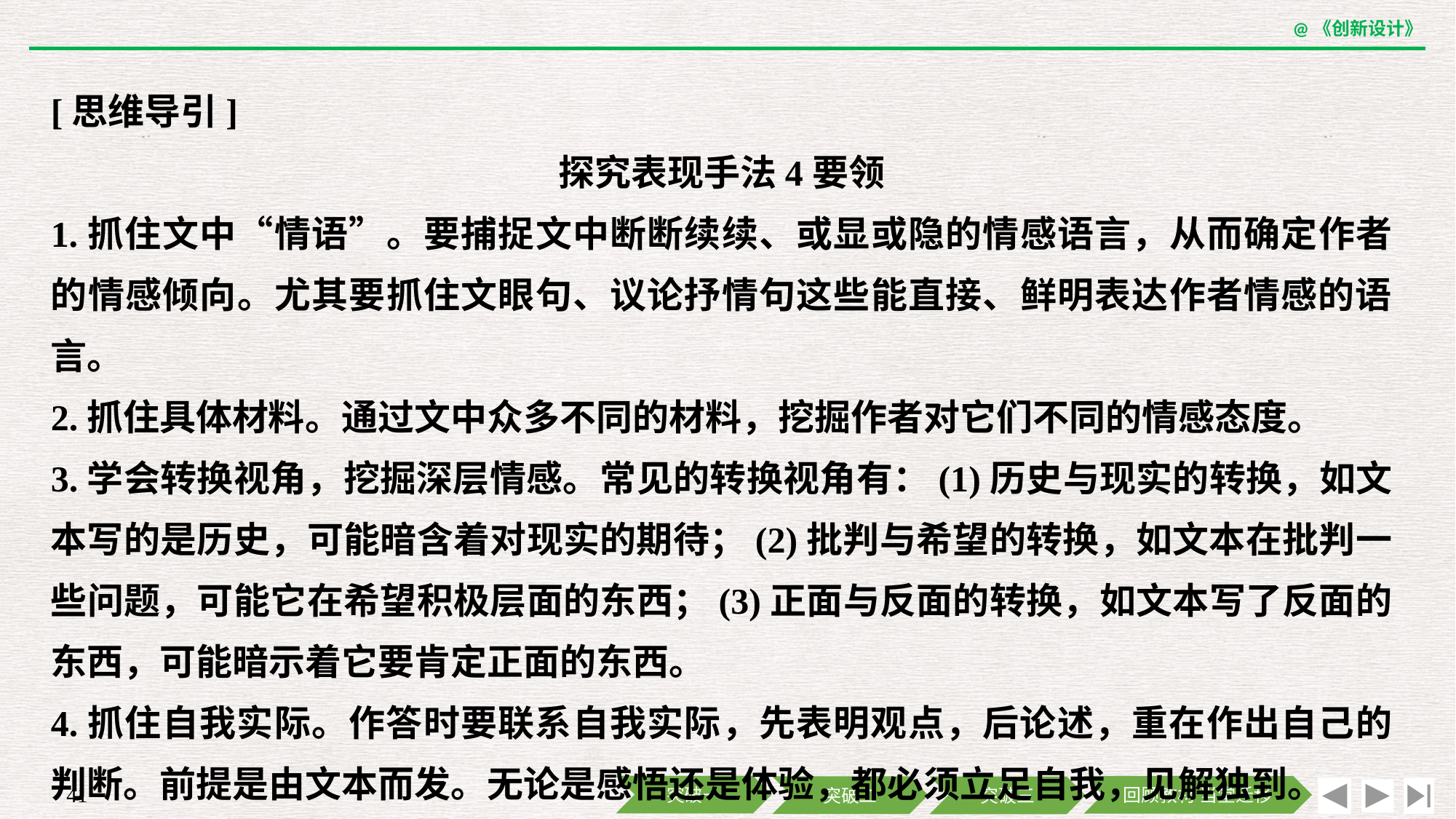

[思维导引]
探究表现手法4要领
1.抓住文中“情语”。要捕捉文中断断续续、或显或隐的情感语言，从而确定作者的情感倾向。尤其要抓住文眼句、议论抒情句这些能直接、鲜明表达作者情感的语言。
2.抓住具体材料。通过文中众多不同的材料，挖掘作者对它们不同的情感态度。
3.学会转换视角，挖掘深层情感。常见的转换视角有：(1)历史与现实的转换，如文本写的是历史，可能暗含着对现实的期待；(2)批判与希望的转换，如文本在批判一些问题，可能它在希望积极层面的东西；(3)正面与反面的转换，如文本写了反面的东西，可能暗示着它要肯定正面的东西。
4.抓住自我实际。作答时要联系自我实际，先表明观点，后论述，重在作出自己的判断。前提是由文本而发。无论是感悟还是体验，都必须立足自我，见解独到。